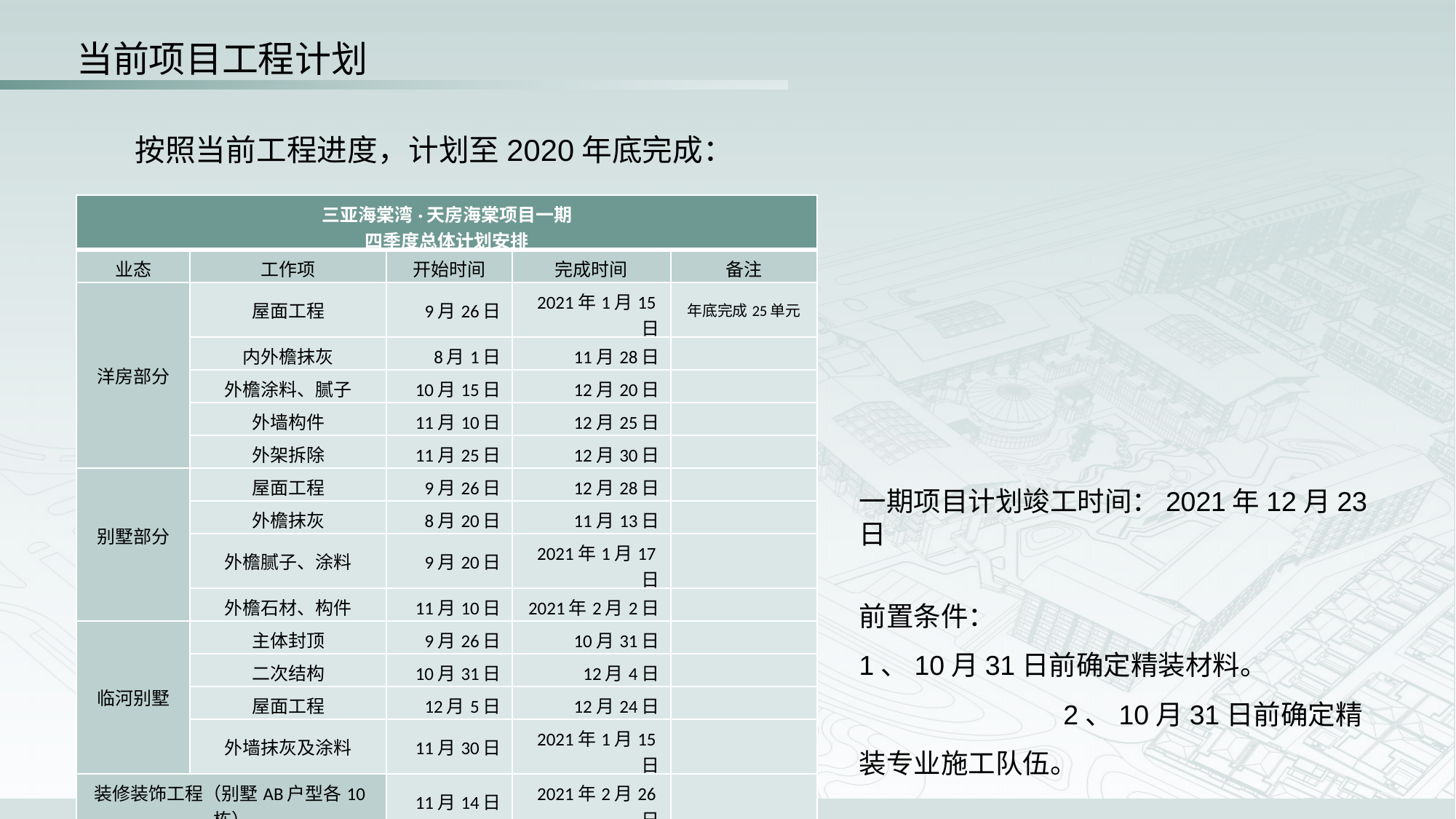

当前项目工程计划

按照当前工程进度，计划至2020年底完成：
| 三亚海棠湾·天房海棠项目一期 四季度总体计划安排 |  |  |  |  |
| --- | --- | --- | --- | --- |
| 业态 | 工作项 | 开始时间 | 完成时间 | 备注 |
| 洋房部分 | 屋面工程 | 9月26日 | 2021年1月15日 | 年底完成25单元 |
|  | 内外檐抹灰 | 8月1日 | 11月28日 |  |
|  | 外檐涂料、腻子 | 10月15日 | 12月20日 |  |
|  | 外墙构件 | 11月10日 | 12月25日 |  |
|  | 外架拆除 | 11月25日 | 12月30日 |  |
| 别墅部分 | 屋面工程 | 9月26日 | 12月28日 |  |
|  | 外檐抹灰 | 8月20日 | 11月13日 |  |
|  | 外檐腻子、涂料 | 9月20日 | 2021年1月17日 |  |
|  | 外檐石材、构件 | 11月10日 | 2021年2月2日 |  |
| 临河别墅 | 主体封顶 | 9月26日 | 10月31日 |  |
|  | 二次结构 | 10月31日 | 12月4日 |  |
|  | 屋面工程 | 12月5日 | 12月24日 |  |
|  | 外墙抹灰及涂料 | 11月30日 | 2021年1月15日 |  |
| 装修装饰工程（别墅AB户型各10栋） |  | 11月14日 | 2021年2月26日 |  |
一期项目计划竣工时间：2021年12月23日

前置条件：
1、10月31日前确定精装材料。                                                   2、10月31日前确定精装专业施工队伍。